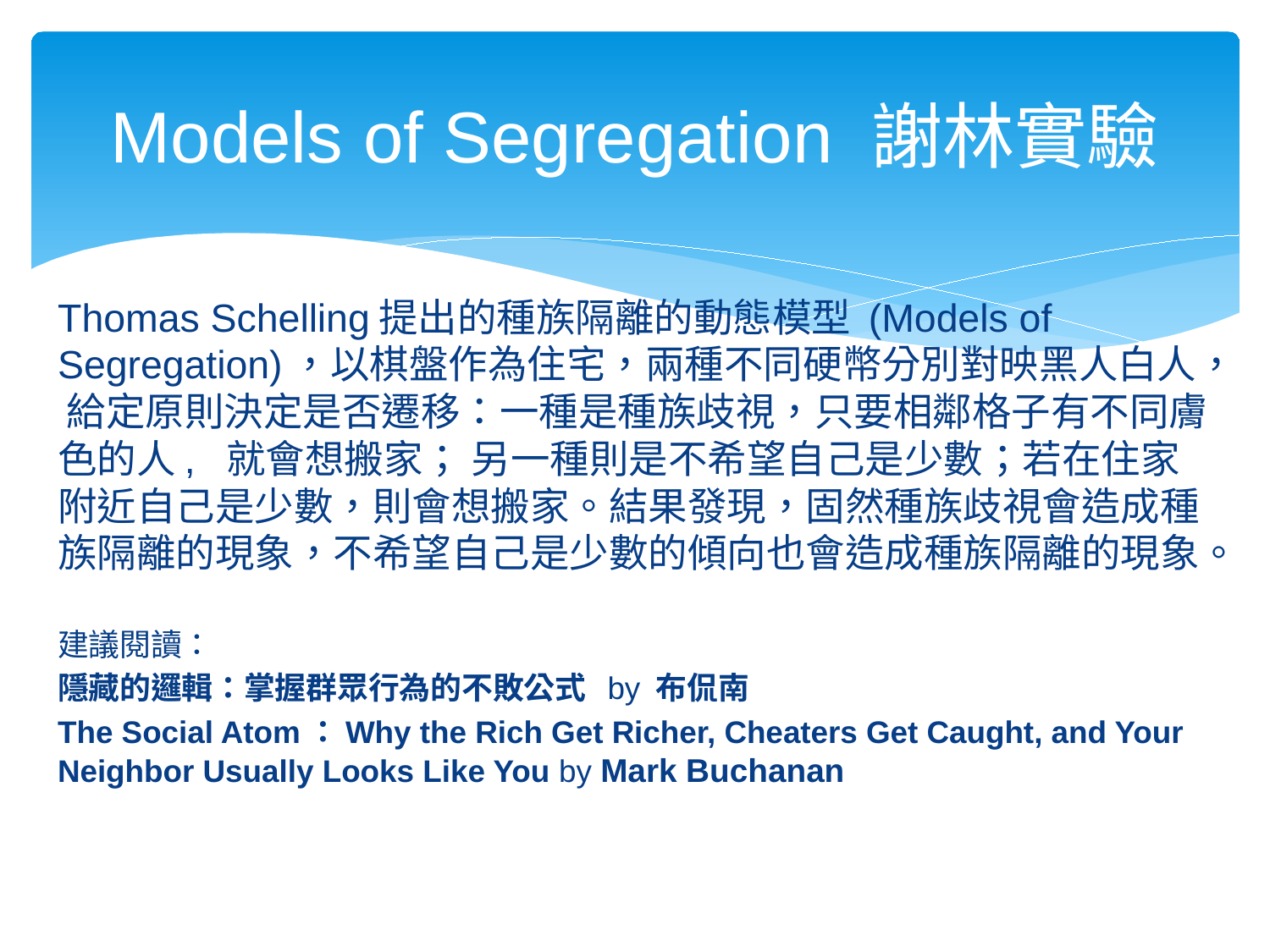

# Models of Segregation 謝林實驗
Thomas Schelling提出的種族隔離的動態模型 (Models of Segregation)，以棋盤作為住宅，兩種不同硬幣分別對映黑人白人， 給定原則決定是否遷移：一種是種族歧視，只要相鄰格子有不同膚色的人,  就會想搬家； 另一種則是不希望自己是少數；若在住家附近自己是少數，則會想搬家。結果發現，固然種族歧視會造成種族隔離的現象，不希望自己是少數的傾向也會造成種族隔離的現象。

建議閱讀：
隱藏的邏輯：掌握群眾行為的不敗公式  by 布侃南
The Social Atom：Why the Rich Get Richer, Cheaters Get Caught, and Your Neighbor Usually Looks Like You by Mark Buchanan